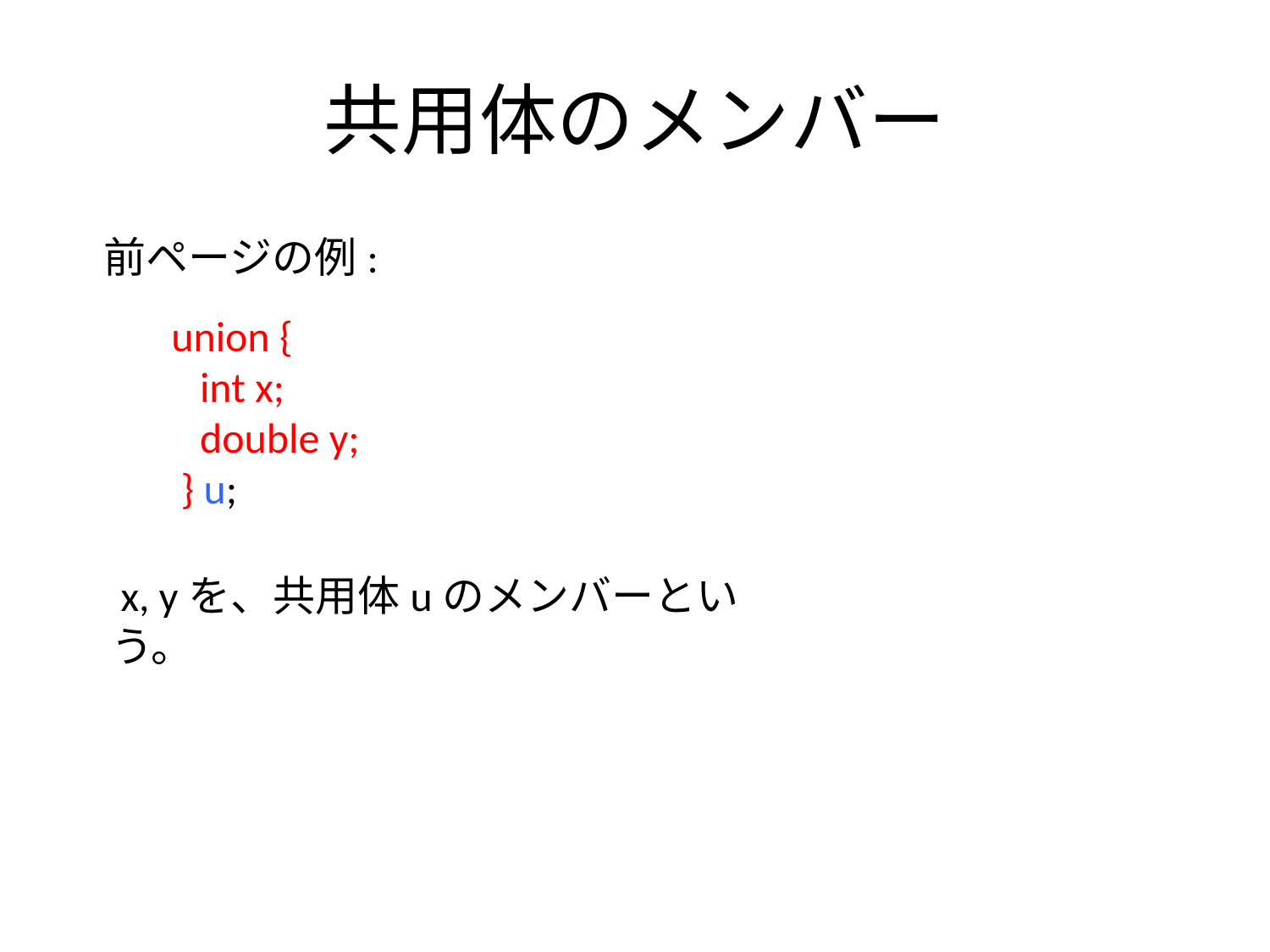

# 共用体のメンバー
前ページの例:
 union {
    int x;
    double y;
  } u;
 x, yを、共用体uのメンバーという。